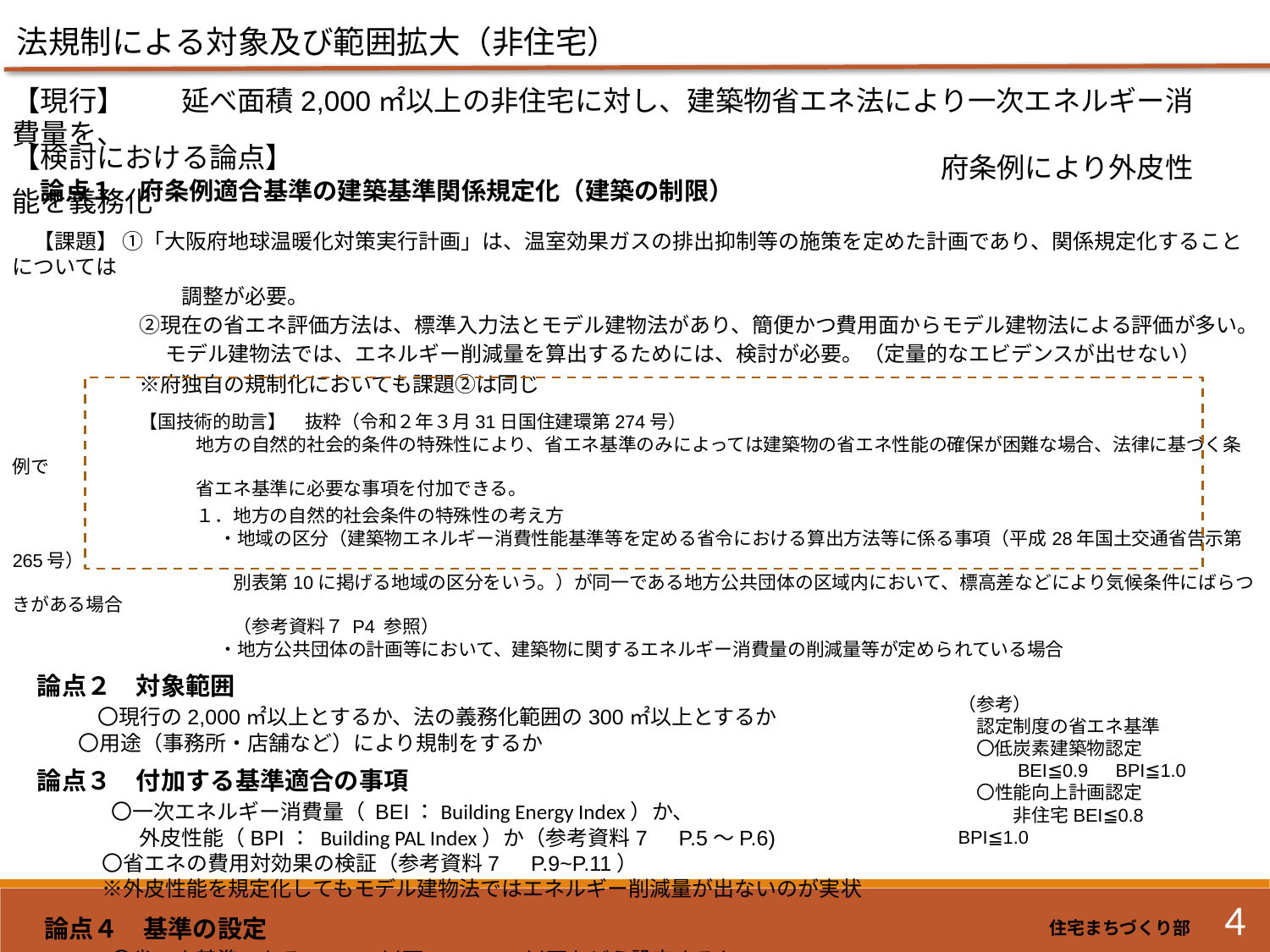

法規制による対象及び範囲拡大（非住宅）
【現行】　　延べ面積2,000㎡以上の非住宅に対し、建築物省エネ法により一次エネルギー消費量を、
　　　　　　　　　　　　　　　　　　　　　　　　　　　　　　　　　府条例により外皮性能を義務化
【検討における論点】
　論点１　府条例適合基準の建築基準関係規定化（建築の制限）

　【課題】 ①「大阪府地球温暖化対策実行計画」は、温室効果ガスの排出抑制等の施策を定めた計画であり、関係規定化することについては
　　　　　　　　調整が必要。
　　　　　　②現在の省エネ評価方法は、標準入力法とモデル建物法があり、簡便かつ費用面からモデル建物法による評価が多い。
　　　　　　　 モデル建物法では、エネルギー削減量を算出するためには、検討が必要。（定量的なエビデンスが出せない）
　　　　　　※府独自の規制化においても課題②は同じ
　　　　　　【国技術的助言】　抜粋（令和２年３月31日国住建環第274号）
　　　　　　　　　　地方の自然的社会的条件の特殊性により、省エネ基準のみによっては建築物の省エネ性能の確保が困難な場合、法律に基づく条例で
　　　　　　　　　　省エネ基準に必要な事項を付加できる。

　　　　　　　　　　１．地方の自然的社会条件の特殊性の考え方
　　　　　　　　　　　 ・地域の区分（建築物エネルギー消費性能基準等を定める省令における算出方法等に係る事項（平成28年国土交通省告示第265号）
　　　　　　　　　　　　別表第10に掲げる地域の区分をいう。）が同一である地方公共団体の区域内において、標高差などにより気候条件にばらつきがある場合
　　　　　　　　　　　　（参考資料７ P4 参照）
　　　　　　　　　　 　・地方公共団体の計画等において、建築物に関するエネルギー消費量の削減量等が定められている場合
　論点２　対象範囲
　　　  〇現行の2,000㎡以上とするか、法の義務化範囲の300㎡以上とするか
　　     〇用途（事務所・店舗など）により規制をするか
　論点３　付加する基準適合の事項
　　　　〇一次エネルギー消費量（ BEI：Building Energy Index）か、
　　　　　　外皮性能（BPI： Building PAL Index）か（参考資料7　P.5～P.6)
　　　　 〇省エネの費用対効果の検証（参考資料7　P.9~P.11）
　　　　 ※外皮性能を規定化してもモデル建物法ではエネルギー削減量が出ないのが実状
　論点４　基準の設定
　　　　〇省エネ基準であるBEI 1.0以下、BPI 1.0以下をどう設定するか

（参考）
　認定制度の省エネ基準
　〇低炭素建築物認定
　　　BEI≦0.9　BPI≦1.0
　〇性能向上計画認定
　　　非住宅BEI≦0.8　BPI≦1.0
4
住宅まちづくり部